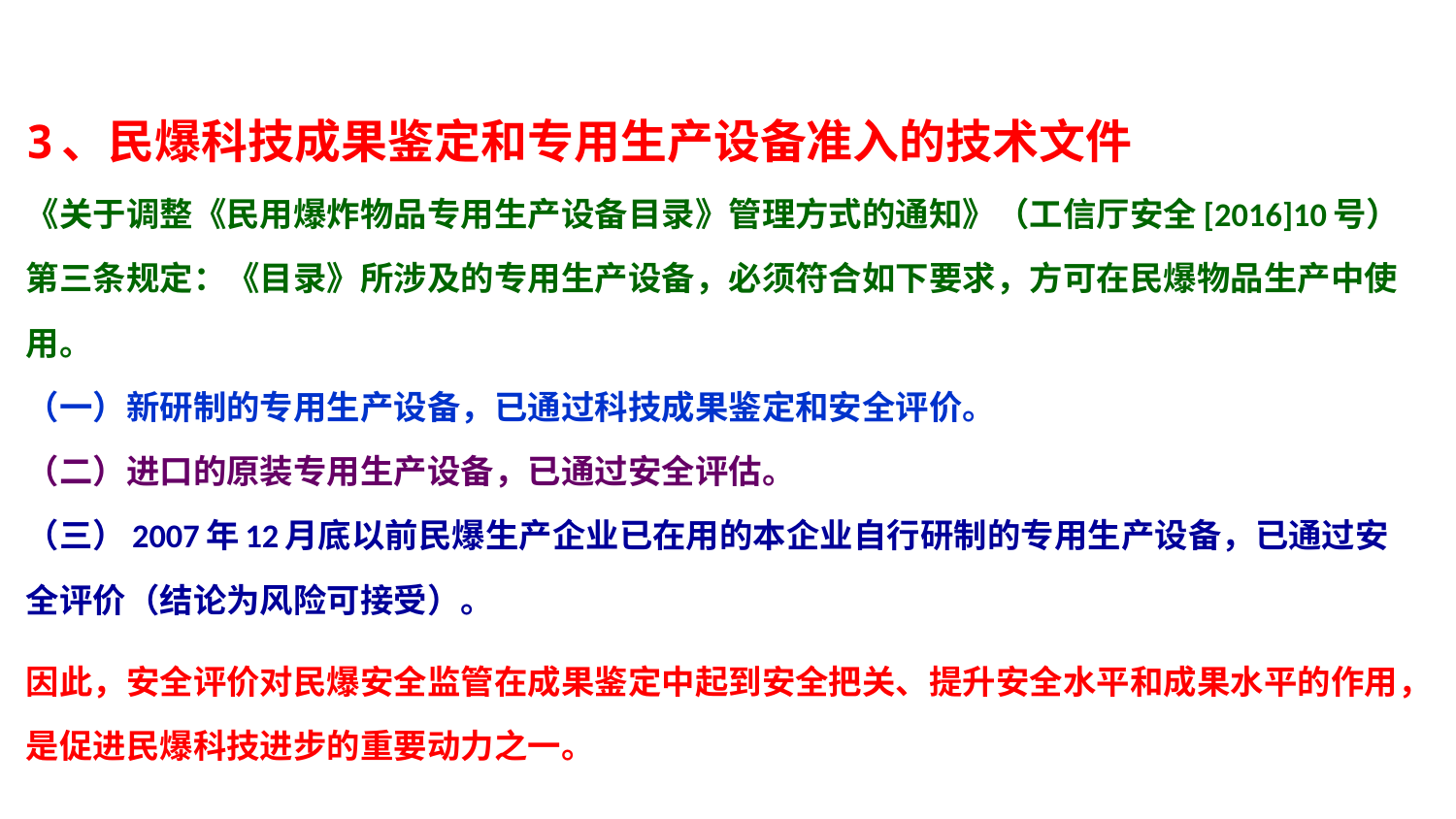

3、民爆科技成果鉴定和专用生产设备准入的技术文件
《关于调整《民用爆炸物品专用生产设备目录》管理方式的通知》（工信厅安全[2016]10号）第三条规定：《目录》所涉及的专用生产设备，必须符合如下要求，方可在民爆物品生产中使用。
（一）新研制的专用生产设备，已通过科技成果鉴定和安全评价。
（二）进口的原装专用生产设备，已通过安全评估。
（三）2007年12月底以前民爆生产企业已在用的本企业自行研制的专用生产设备，已通过安全评价（结论为风险可接受）。
因此，安全评价对民爆安全监管在成果鉴定中起到安全把关、提升安全水平和成果水平的作用，是促进民爆科技进步的重要动力之一。